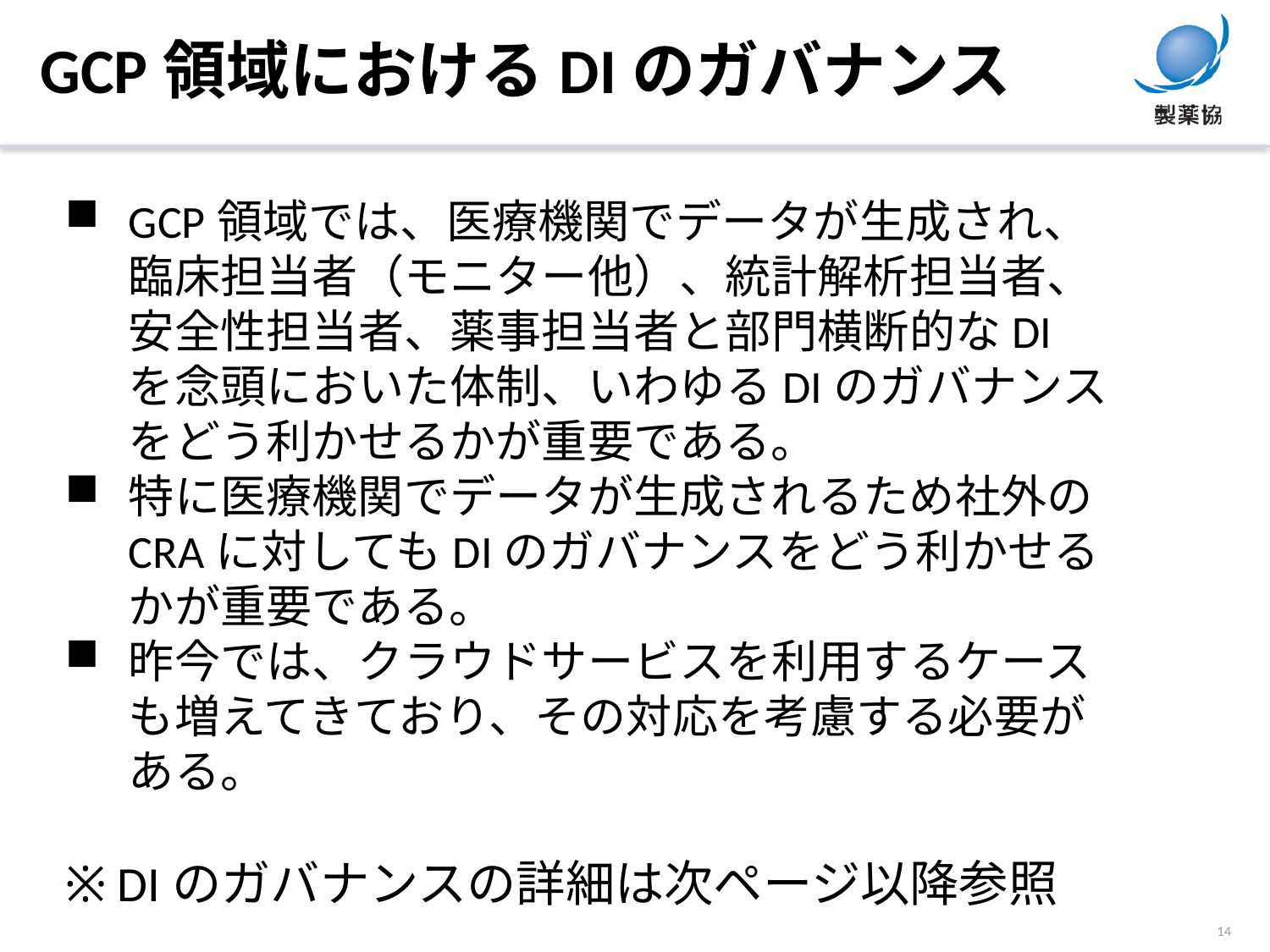

GCP領域におけるDIのガバナンス
GCP領域では、医療機関でデータが生成され、臨床担当者（モニター他）、統計解析担当者、安全性担当者、薬事担当者と部門横断的なDIを念頭においた体制、いわゆるDIのガバナンスをどう利かせるかが重要である。
特に医療機関でデータが生成されるため社外のCRAに対してもDIのガバナンスをどう利かせるかが重要である。
昨今では、クラウドサービスを利用するケースも増えてきており、その対応を考慮する必要がある。

※ DIのガバナンスの詳細は次ページ以降参照

14